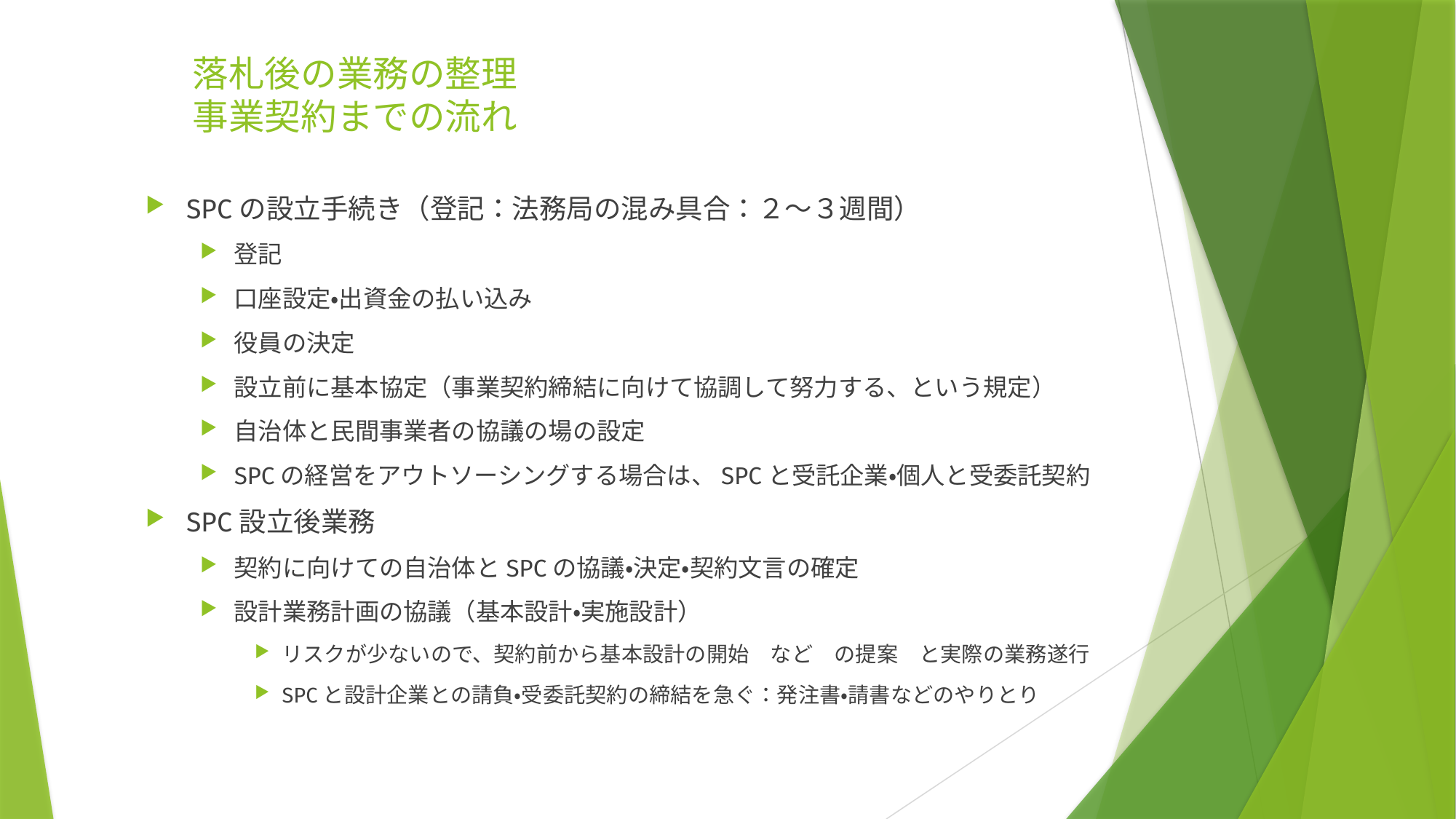

# 落札後の業務の整理 事業契約までの流れ
SPCの設立手続き（登記：法務局の混み具合：２～３週間）
登記
口座設定・出資金の払い込み
役員の決定
設立前に基本協定（事業契約締結に向けて協調して努力する、という規定）
自治体と民間事業者の協議の場の設定
SPCの経営をアウトソーシングする場合は、SPCと受託企業・個人と受委託契約
SPC設立後業務
契約に向けての自治体とSPCの協議・決定・契約文言の確定
設計業務計画の協議（基本設計・実施設計）
リスクが少ないので、契約前から基本設計の開始　など　の提案　と実際の業務遂行
SPCと設計企業との請負・受委託契約の締結を急ぐ：発注書・請書などのやりとり